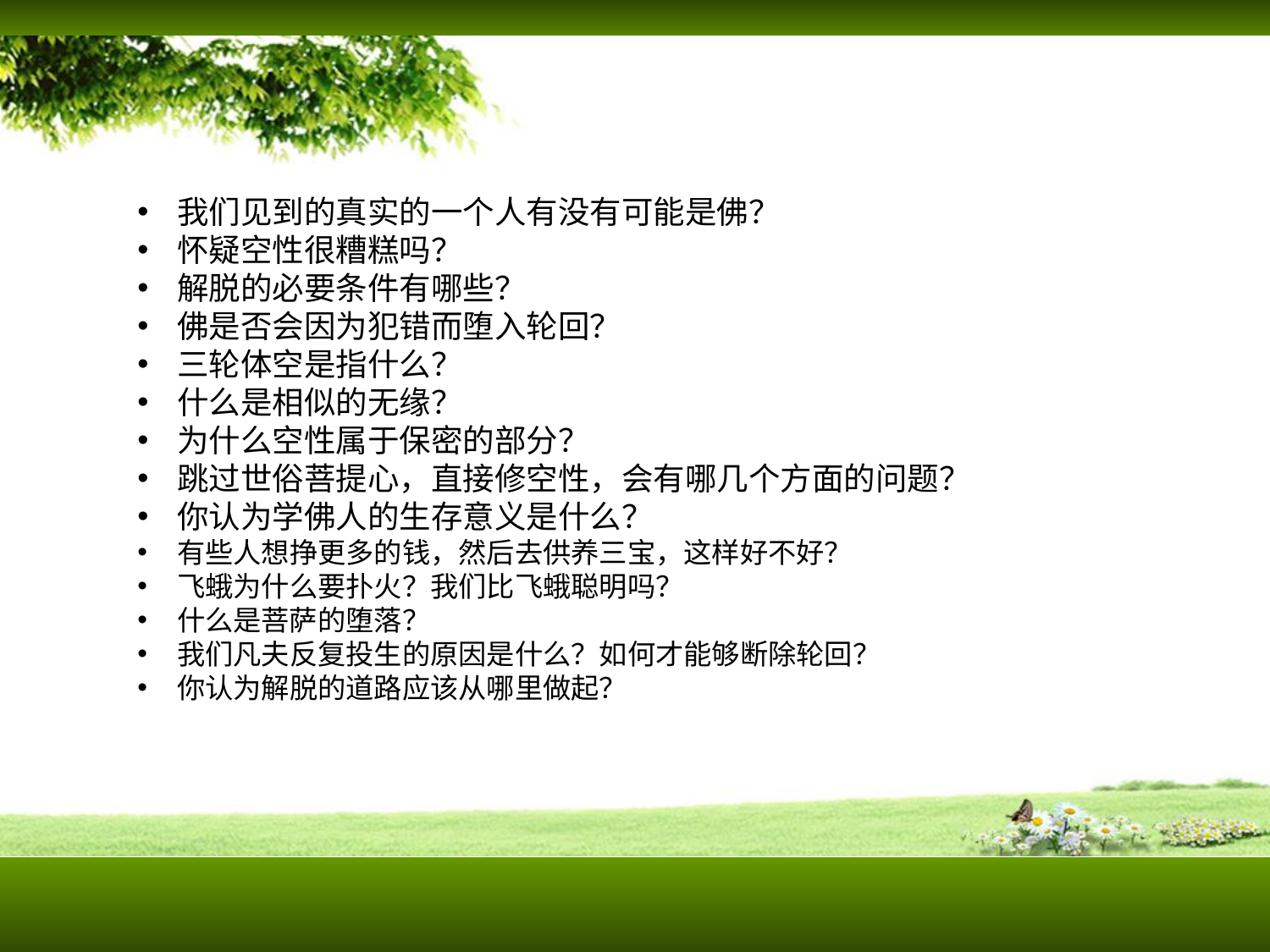

我们见到的真实的一个人有没有可能是佛？
怀疑空性很糟糕吗？
解脱的必要条件有哪些？
佛是否会因为犯错而堕入轮回？
三轮体空是指什么？
什么是相似的无缘？
为什么空性属于保密的部分？
跳过世俗菩提心，直接修空性，会有哪几个方面的问题？
你认为学佛人的生存意义是什么？
有些人想挣更多的钱，然后去供养三宝，这样好不好？
飞蛾为什么要扑火？我们比飞蛾聪明吗？
什么是菩萨的堕落？
我们凡夫反复投生的原因是什么？如何才能够断除轮回？
你认为解脱的道路应该从哪里做起？